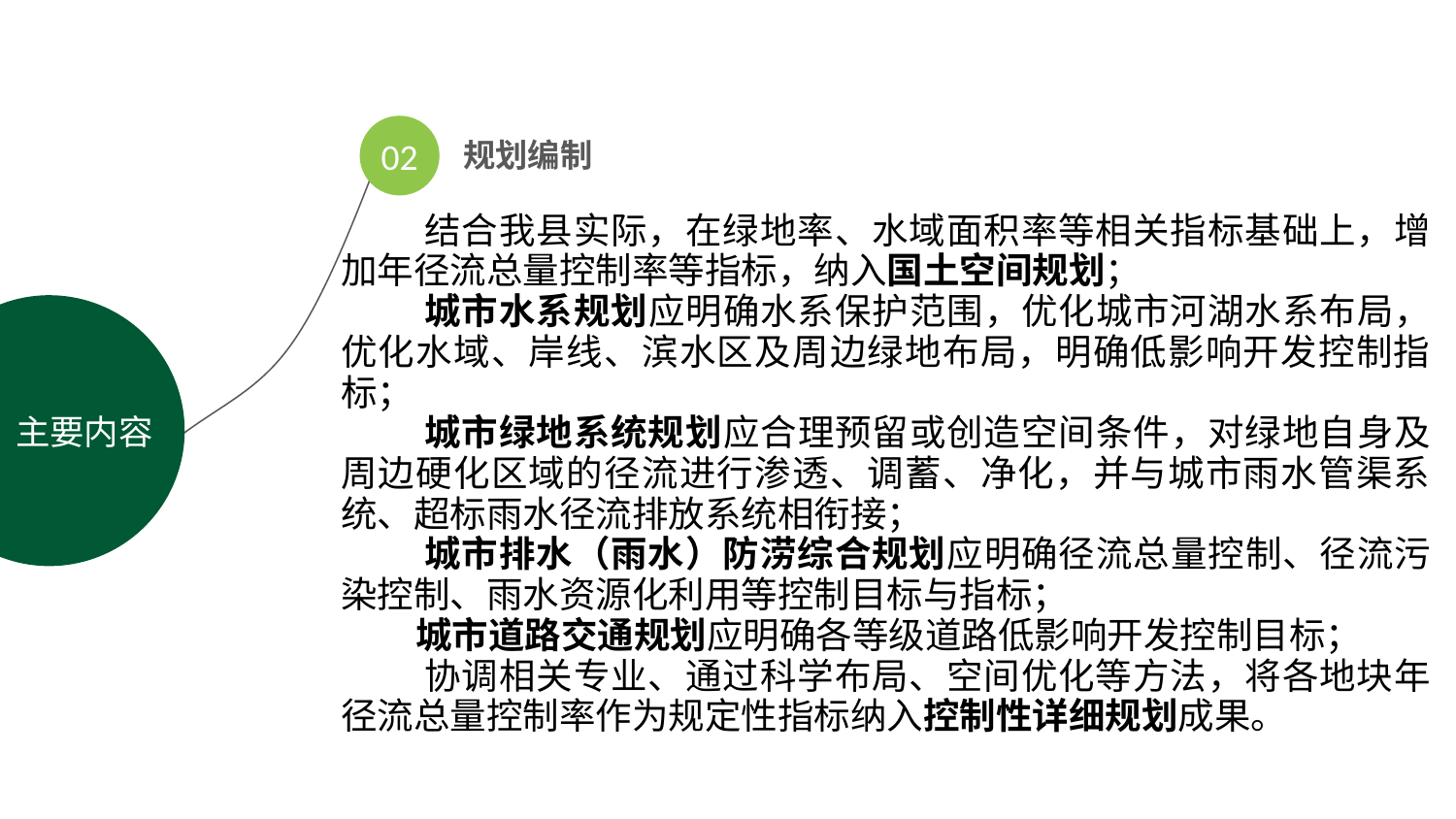

02
规划编制

        结合我县实际，在绿地率、水域面积率等相关指标基础上，增加年径流总量控制率等指标，纳入国土空间规划；
        城市水系规划应明确水系保护范围，优化城市河湖水系布局，优化水域、岸线、滨水区及周边绿地布局，明确低影响开发控制指标；
        城市绿地系统规划应合理预留或创造空间条件，对绿地自身及周边硬化区域的径流进行渗透、调蓄、净化，并与城市雨水管渠系统、超标雨水径流排放系统相衔接；
        城市排水（雨水）防涝综合规划应明确径流总量控制、径流污染控制、雨水资源化利用等控制目标与指标；
        城市道路交通规划应明确各等级道路低影响开发控制目标；
        协调相关专业、通过科学布局、空间优化等方法，将各地块年径流总量控制率作为规定性指标纳入控制性详细规划成果。
主要内容